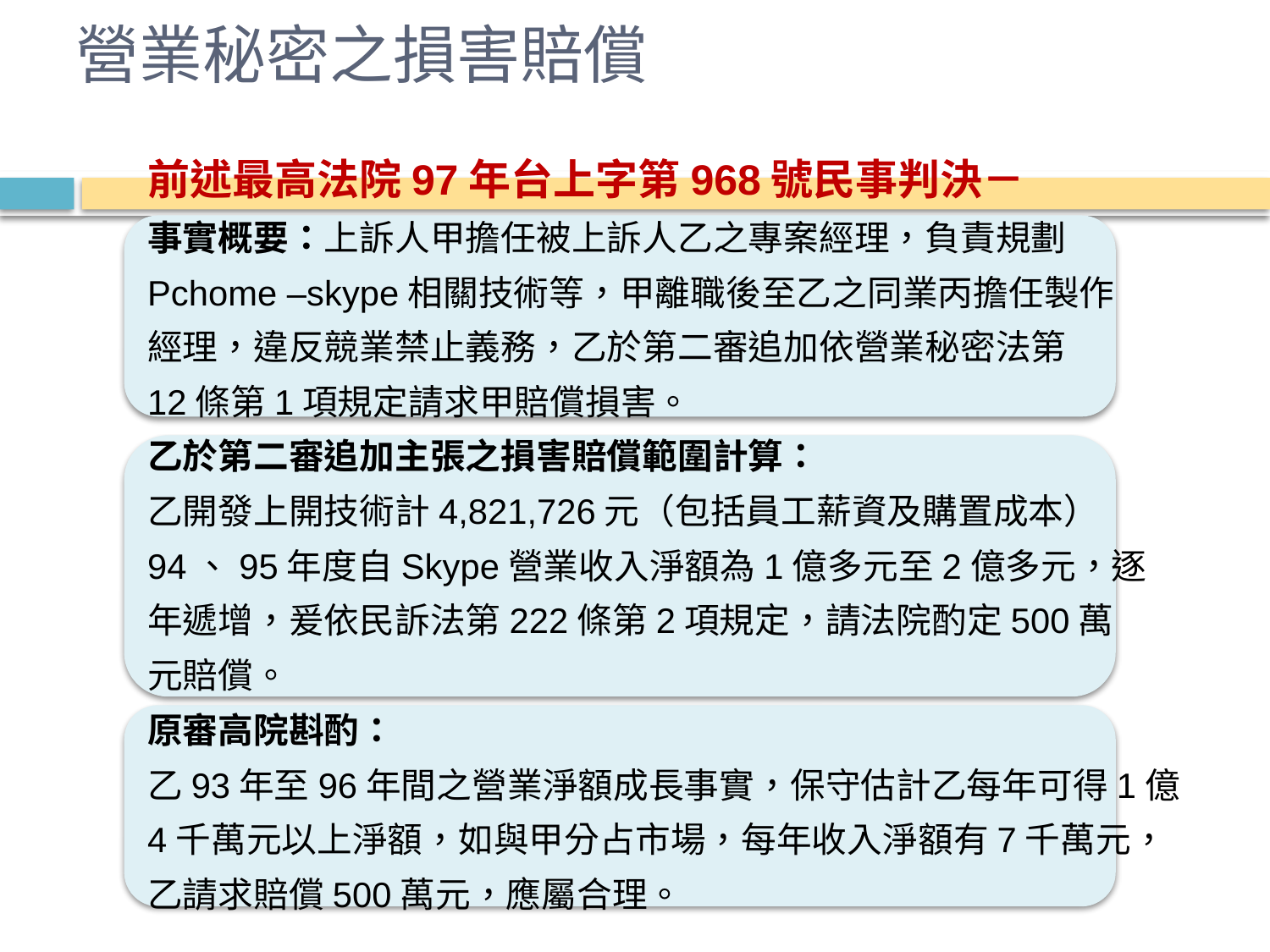

# 營業秘密之損害賠償
前述最高法院97年台上字第968號民事判決－
事實概要：上訴人甲擔任被上訴人乙之專案經理，負責規劃
Pchome –skype相關技術等，甲離職後至乙之同業丙擔任製作
經理，違反競業禁止義務，乙於第二審追加依營業秘密法第
12條第1項規定請求甲賠償損害。
乙於第二審追加主張之損害賠償範圍計算：
乙開發上開技術計4,821,726元（包括員工薪資及購置成本）
94、95年度自Skype營業收入淨額為1億多元至2億多元，逐
年遞增，爰依民訴法第222條第2項規定，請法院酌定500萬
元賠償。
原審高院斟酌：
乙93年至96年間之營業淨額成長事實，保守估計乙每年可得1億
4千萬元以上淨額，如與甲分占市場，每年收入淨額有7千萬元，
乙請求賠償500萬元，應屬合理。

89